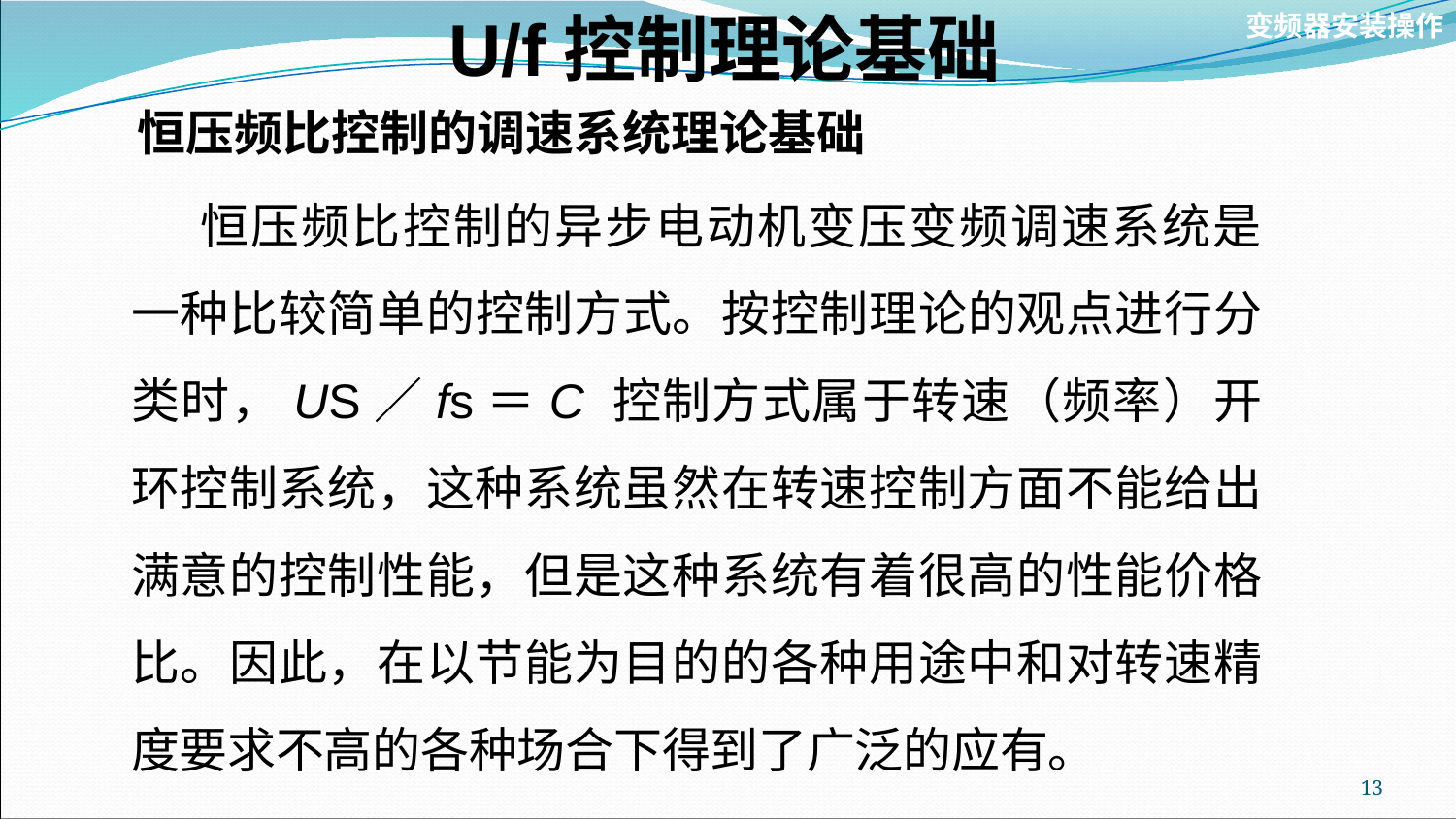

U/f控制理论基础
变频器安装操作
恒压频比控制的调速系统理论基础
 恒压频比控制的异步电动机变压变频调速系统是一种比较简单的控制方式。按控制理论的观点进行分类时，US／fs＝C 控制方式属于转速（频率）开环控制系统，这种系统虽然在转速控制方面不能给出满意的控制性能，但是这种系统有着很高的性能价格比。因此，在以节能为目的的各种用途中和对转速精度要求不高的各种场合下得到了广泛的应有。
13